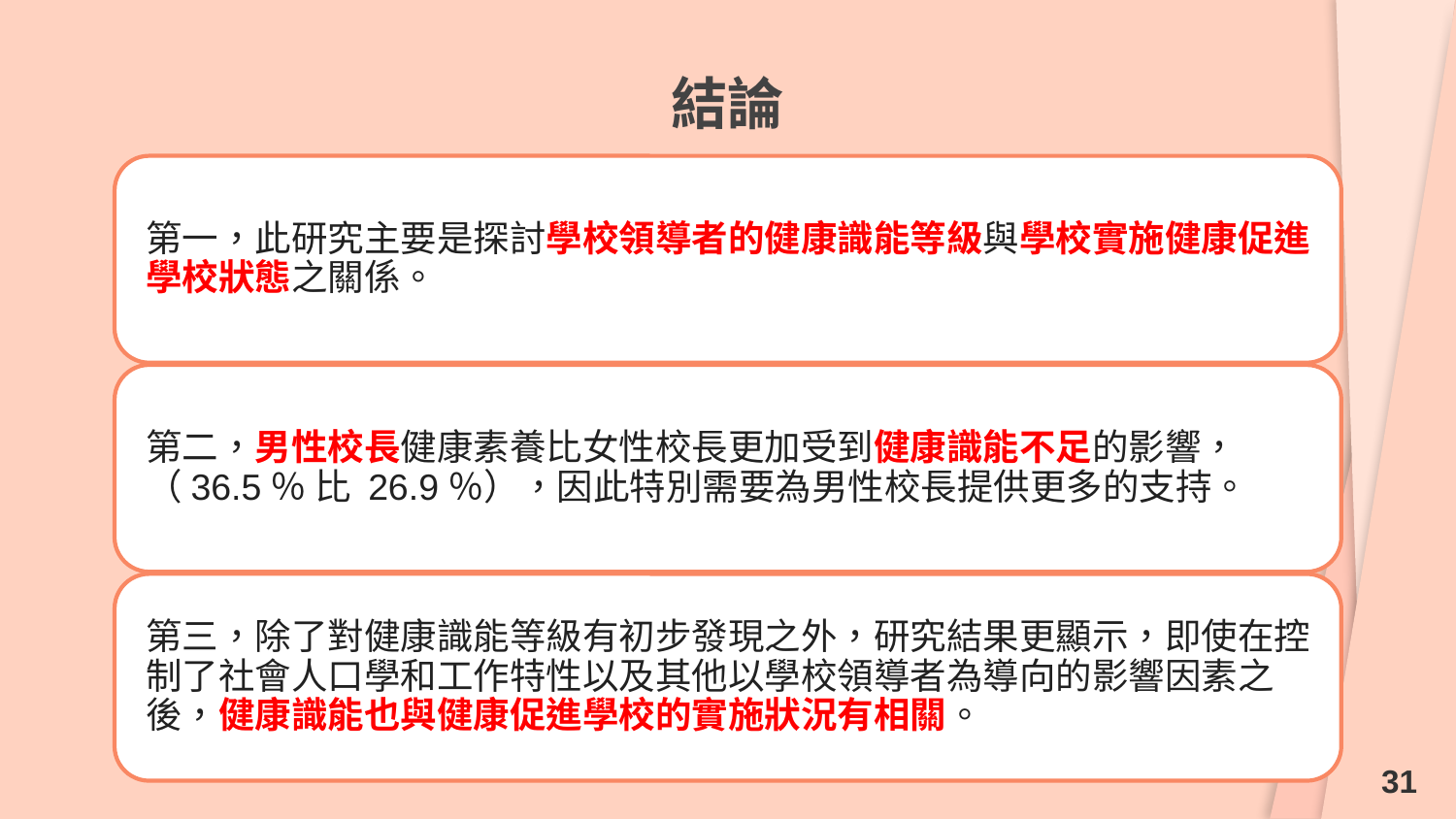

# 結論
第一，此研究主要是探討學校領導者的健康識能等級與學校實施健康促進學校狀態之關係。
第二，男性校長健康素養比女性校長更加受到健康識能不足的影響，（36.5％ 比 26.9％），因此特別需要為男性校長提供更多的支持。
第三，除了對健康識能等級有初步發現之外，研究結果更顯示，即使在控制了社會人口學和工作特性以及其他以學校領導者為導向的影響因素之後，健康識能也與健康促進學校的實施狀況有相關。
31